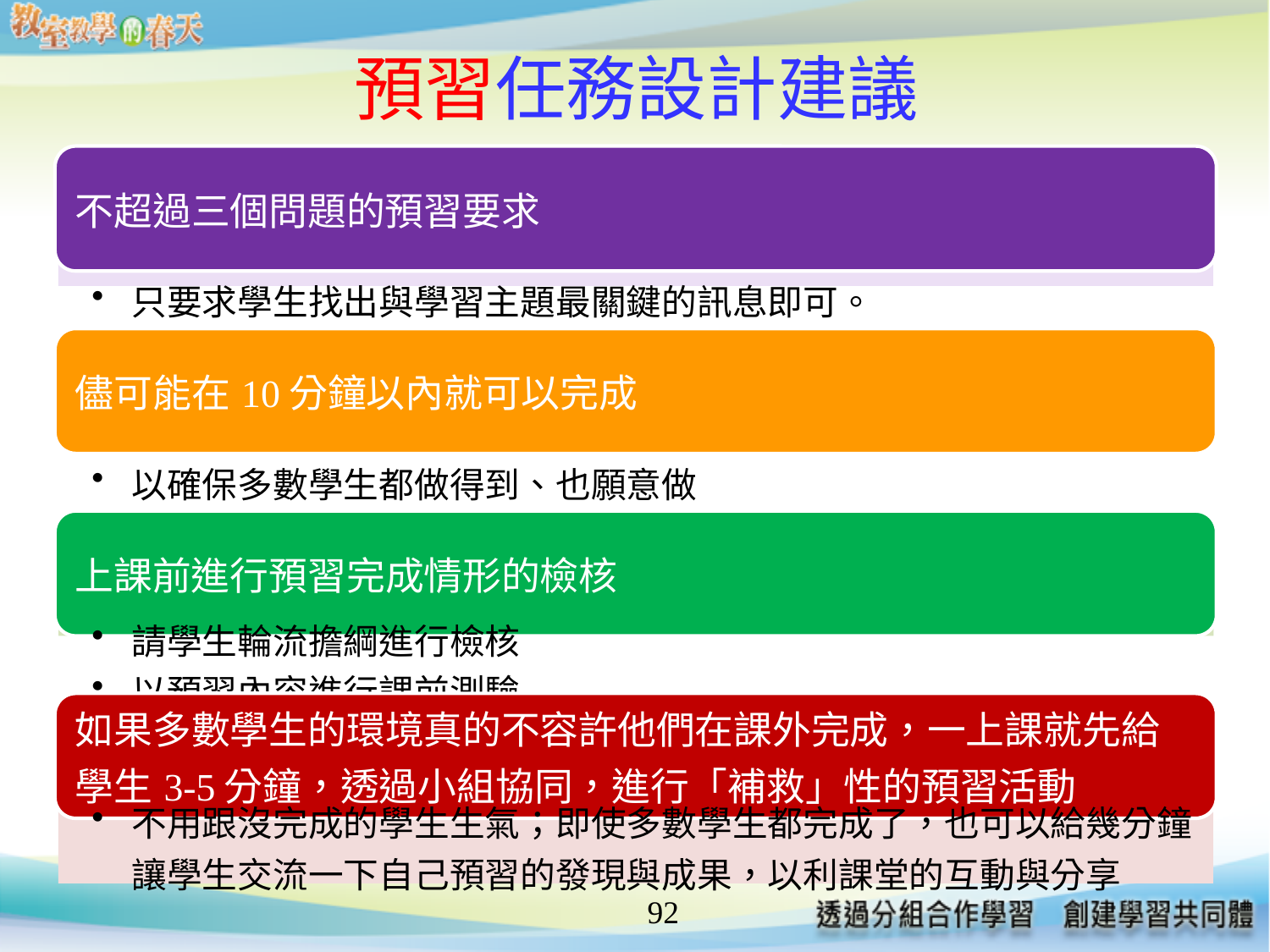

# 預習任務設計建議
不超過三個問題的預習要求
只要求學生找出與學習主題最關鍵的訊息即可。
儘可能在10分鐘以內就可以完成
以確保多數學生都做得到、也願意做
請學生輪流擔綱進行檢核
上課前進行預習完成情形的檢核
以預習內容進行課前測驗
不用跟沒完成的學生生氣；即使多數學生都完成了，也可以給幾分鐘讓學生交流一下自己預習的發現與成果，以利課堂的互動與分享
如果多數學生的環境真的不容許他們在課外完成，一上課就先給
學生3-5分鐘，透過小組協同，進行「補救」性的預習活動

92